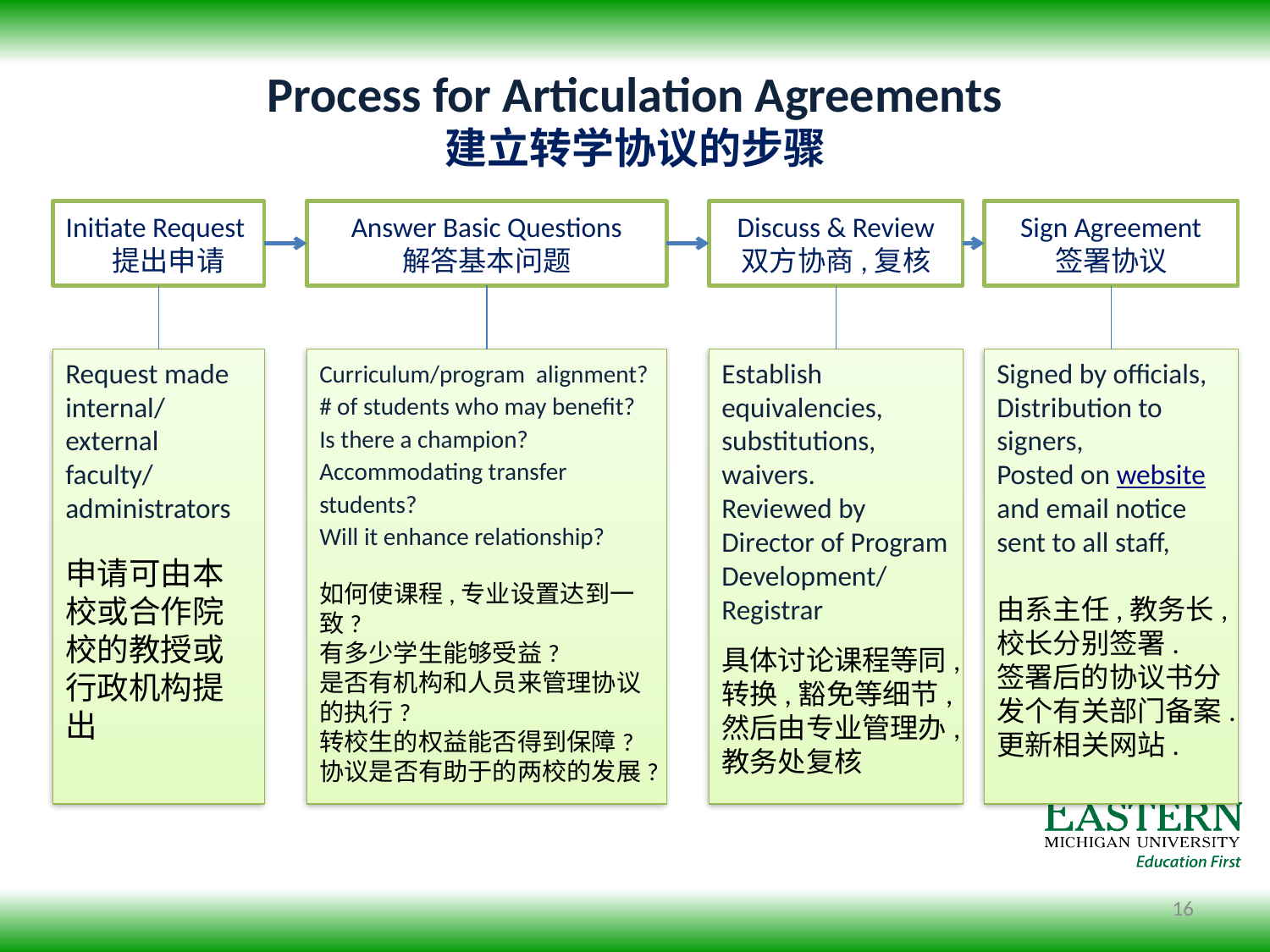

# Process for Articulation Agreements 建立转学协议的步骤
Initiate Request    提出申请
Answer Basic Questions
解答基本问题
Discuss & Review
双方协商,复核
Sign Agreement
签署协议
Request made internal/ external faculty/ administrators

申请可由本校或合作院校的教授或行政机构提出
Curriculum/program  alignment?
# of students who may benefit?
Is there a champion?
Accommodating transfer students?
Will it enhance relationship?

如何使课程,专业设置达到一致?
有多少学生能够受益?
是否有机构和人员来管理协议的执行?
转校生的权益能否得到保障?
协议是否有助于的两校的发展?
Establish equivalencies, substitutions, waivers.
Reviewed by Director of Program Development/ Registrar

具体讨论课程等同,转换,豁免等细节,然后由专业管理办,教务处复核
Signed by officials,
Distribution to signers,
Posted on website and email notice sent to all staff,

由系主任,教务长,校长分别签署.
签署后的协议书分发个有关部门备案.
更新相关网站.
16